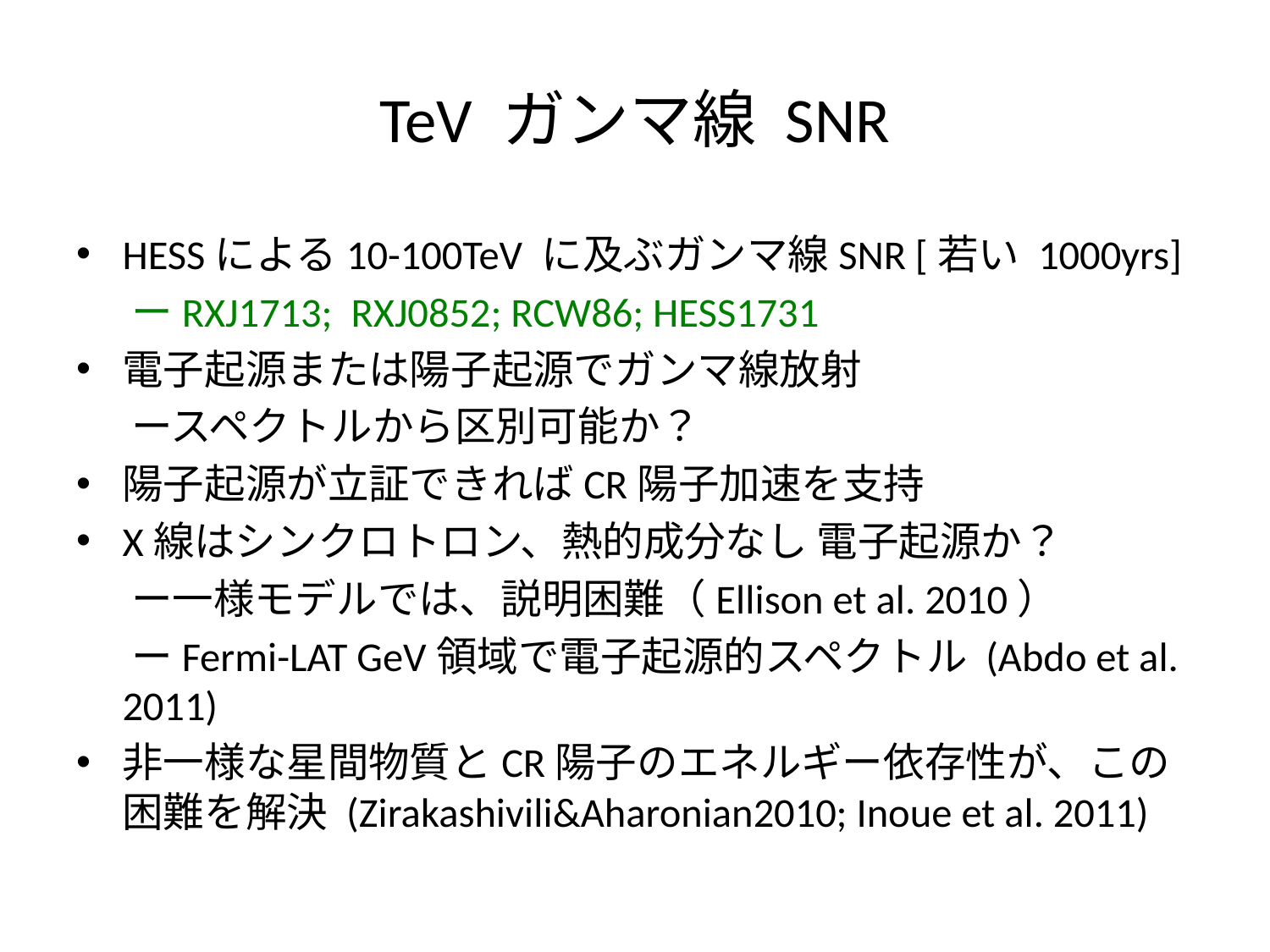

# TeV ガンマ線 SNR
HESSによる10-100TeV に及ぶガンマ線SNR [若い 1000yrs]
     ーRXJ1713;  RXJ0852; RCW86; HESS1731
電子起源または陽子起源でガンマ線放射
     ースペクトルから区別可能か？
陽子起源が立証できればCR陽子加速を支持
X線はシンクロトロン、熱的成分なし 電子起源か？
     ー一様モデルでは、説明困難（Ellison et al. 2010）
     ーFermi-LAT GeV領域で電子起源的スペクトル (Abdo et al. 2011)
非一様な星間物質とCR陽子のエネルギー依存性が、この困難を解決 (Zirakashivili&Aharonian2010; Inoue et al. 2011)